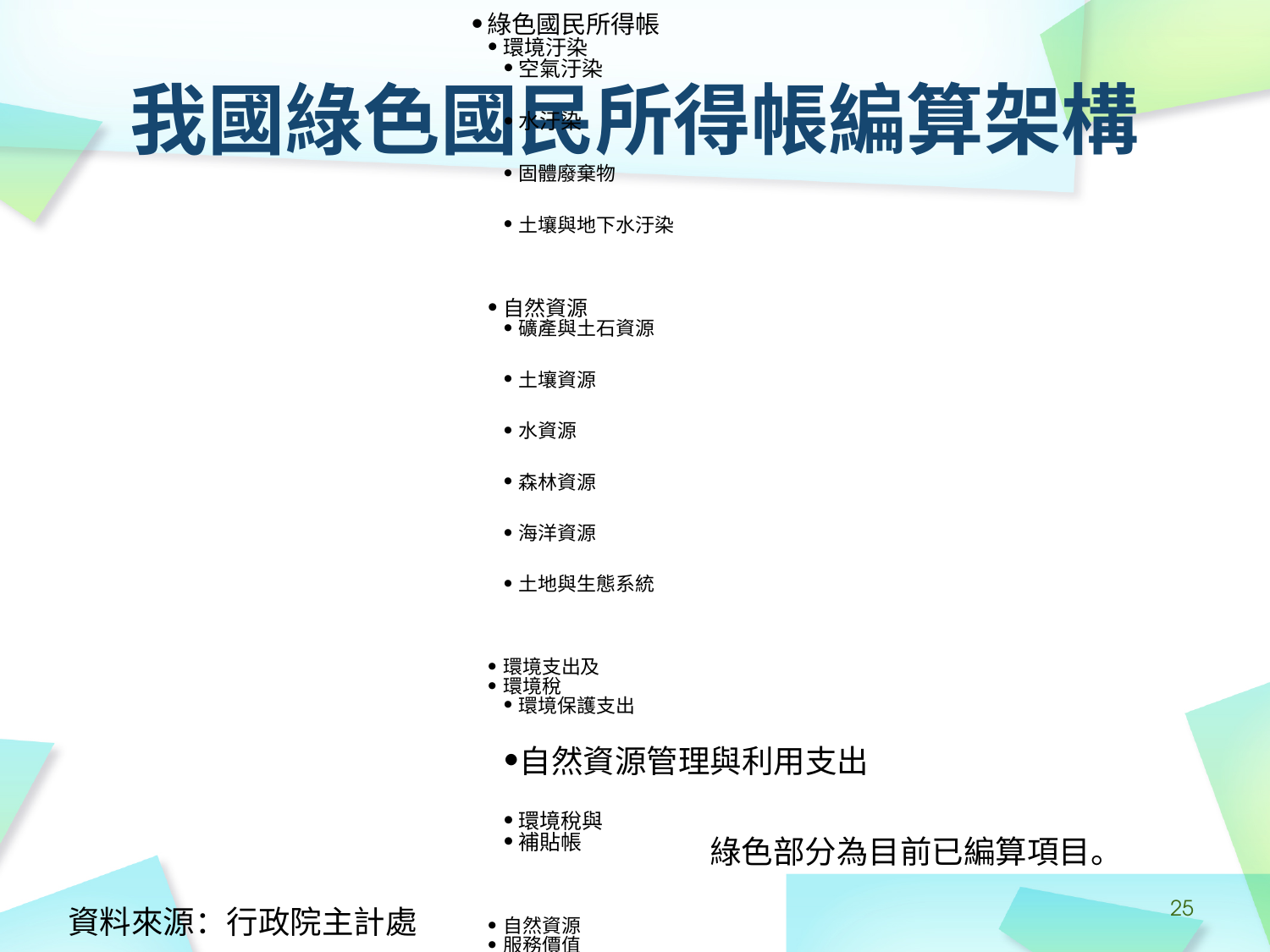

# 我國綠色國民所得帳編算架構
綠色國民所得帳
環境汙染
空氣汙染

水汙染

固體廢棄物

土壤與地下水汙染

自然資源
礦產與土石資源

土壤資源

水資源

森林資源

海洋資源

土地與生態系統

環境支出及
環境稅
環境保護支出

自然資源管理與利用支出

環境稅與
補貼帳

自然資源
服務價值

綠色部分為目前已編算項目。
25
資料來源：行政院主計處